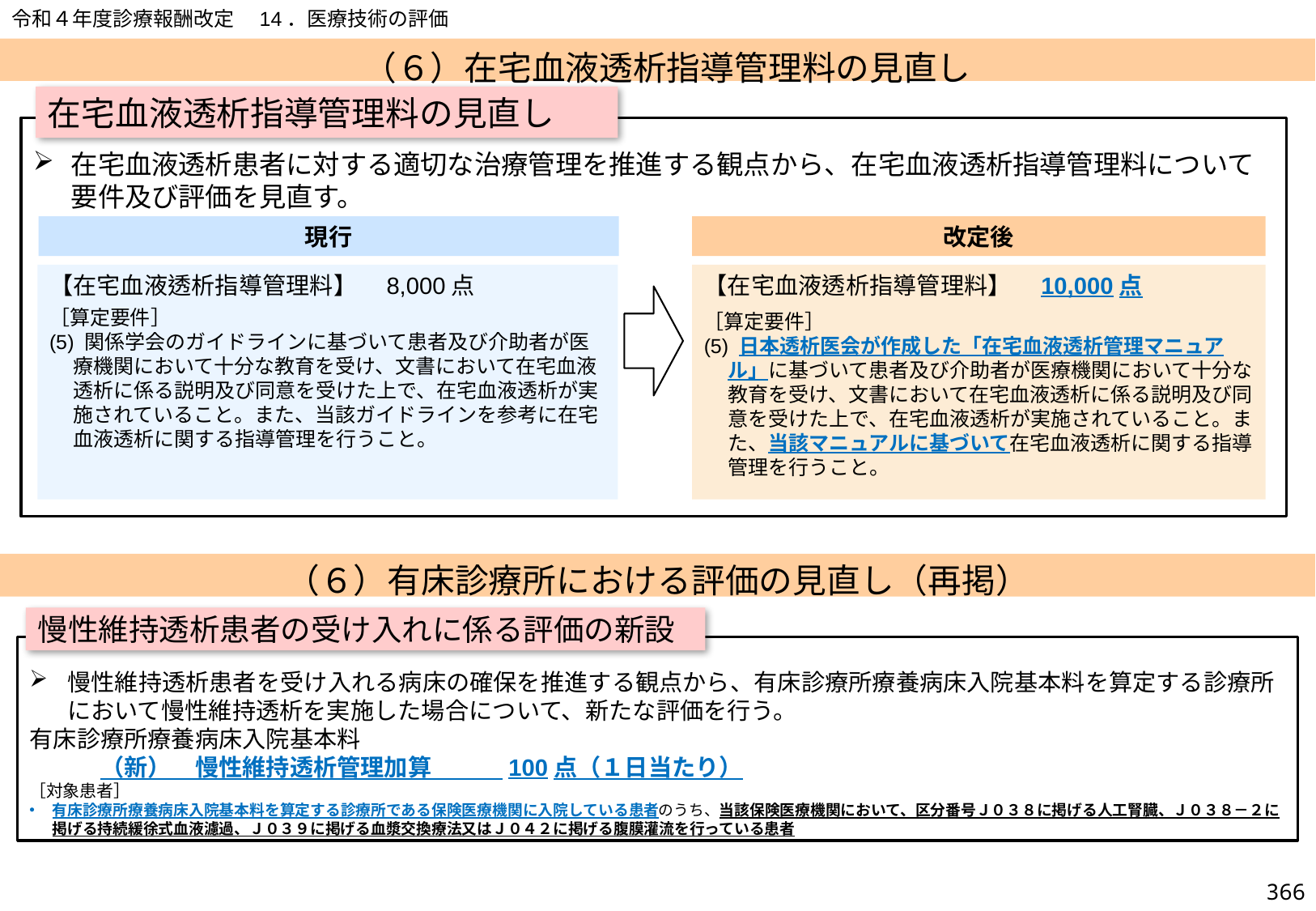

令和４年度診療報酬改定　14．医療技術の評価

# （６）在宅血液透析指導管理料の見直し
在宅血液透析指導管理料の見直し

在宅血液透析患者に対する適切な治療管理を推進する観点から、在宅血液透析指導管理料について要件及び評価を見直す。
現行
改定後
【在宅血液透析指導管理料】　8,000点

［算定要件］
(5) 関係学会のガイドラインに基づいて患者及び介助者が医療機関において十分な教育を受け、文書において在宅血液透析に係る説明及び同意を受けた上で、在宅血液透析が実施されていること。また、当該ガイドラインを参考に在宅血液透析に関する指導管理を行うこと。
【在宅血液透析指導管理料】　10,000点
［算定要件］
(5) 日本透析医会が作成した「在宅血液透析管理マニュアル」に基づいて患者及び介助者が医療機関において十分な教育を受け、文書において在宅血液透析に係る説明及び同意を受けた上で、在宅血液透析が実施されていること。また、当該マニュアルに基づいて在宅血液透析に関する指導管理を行うこと。

（６）有床診療所における評価の見直し（再掲）
慢性維持透析患者の受け入れに係る評価の新設

慢性維持透析患者を受け入れる病床の確保を推進する観点から、有床診療所療養病床入院基本料を算定する診療所において慢性維持透析を実施した場合について、新たな評価を行う。
有床診療所療養病床入院基本料
　　　（新）　慢性維持透析管理加算　　　100点（１日当たり）
［対象患者］
有床診療所療養病床入院基本料を算定する診療所である保険医療機関に入院している患者のうち、当該保険医療機関において、区分番号Ｊ０３８に掲げる人工腎臓、Ｊ０３８－２に掲げる持続緩徐式血液濾過、Ｊ０３９に掲げる血漿交換療法又はＪ０４２に掲げる腹膜灌流を行っている患者